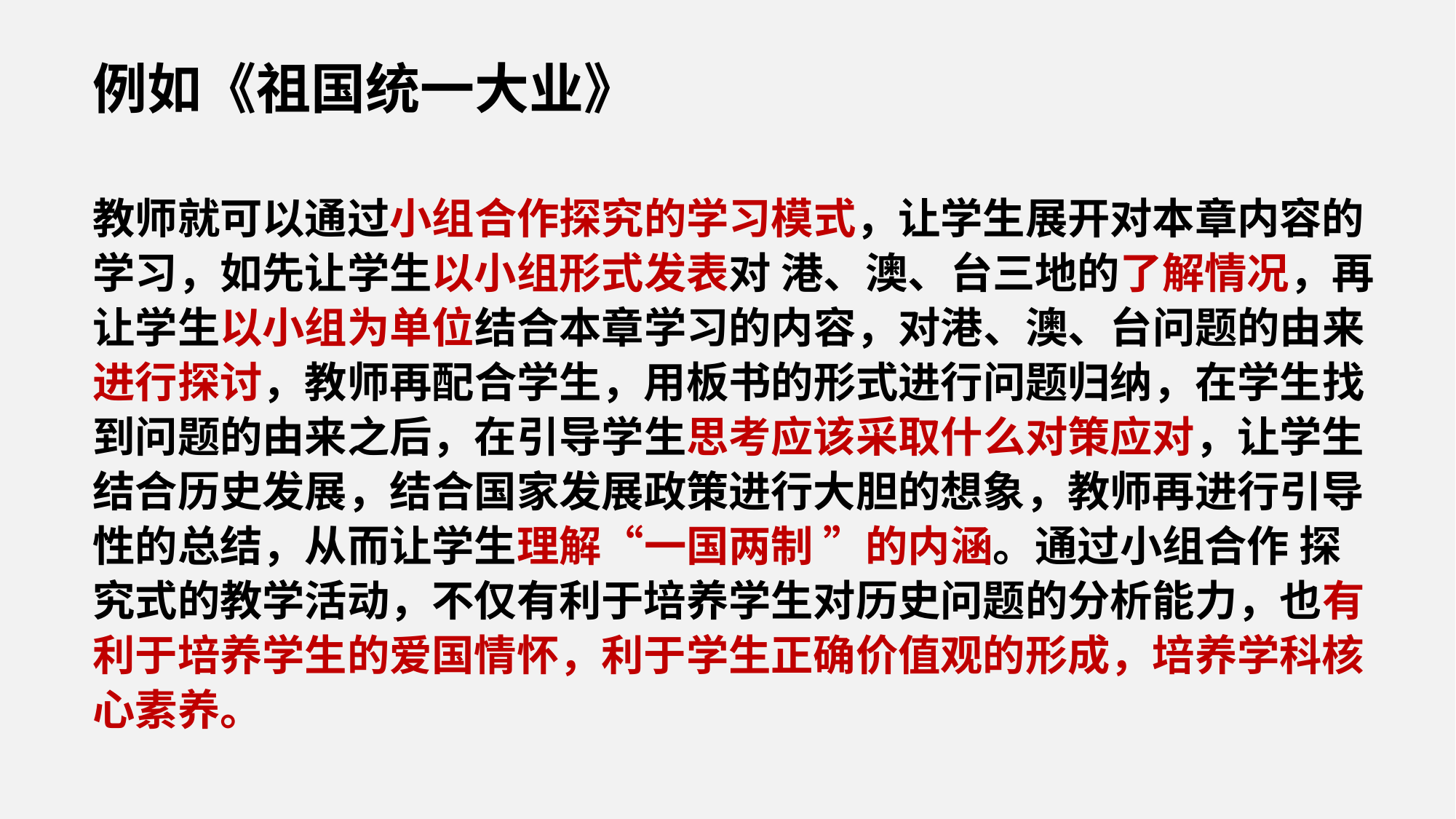

例如《祖国统一大业》

教师就可以通过小组合作探究的学习模式，让学生展开对本章内容的学习，如先让学生以小组形式发表对 港、澳、台三地的了解情况，再让学生以小组为单位结合本章学习的内容，对港、澳、台问题的由来进行探讨，教师再配合学生，用板书的形式进行问题归纳，在学生找到问题的由来之后，在引导学生思考应该采取什么对策应对，让学生结合历史发展，结合国家发展政策进行大胆的想象，教师再进行引导性的总结，从而让学生理解“一国两制 ”的内涵。通过小组合作 探究式的教学活动，不仅有利于培养学生对历史问题的分析能力，也有利于培养学生的爱国情怀，利于学生正确价值观的形成，培养学科核心素养。